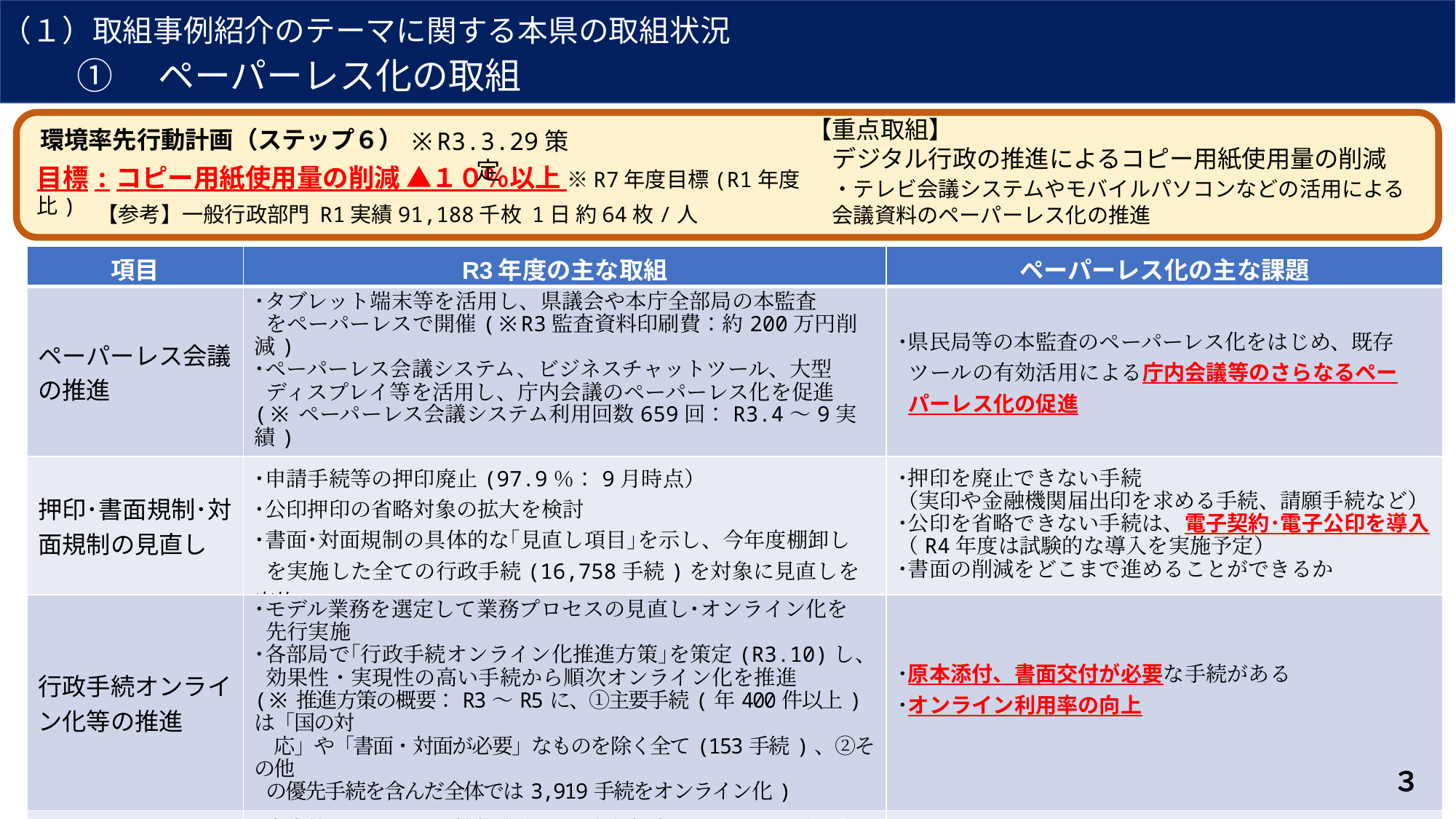

（１）取組事例紹介のテーマに関する本県の取組状況
①　ペーパーレス化の取組
【重点取組】
　デジタル行政の推進によるコピー用紙使用量の削減
　・テレビ会議システムやモバイルパソコンなどの活用による
    会議資料のペーパーレス化の推進

環境率先行動計画（ステップ６）
※R3.3.29策定
目標:コピー用紙使用量の削減 ▲１０％以上 ※R7年度目標(R1年度比)
【参考】一般行政部門 R1実績91,188千枚 1日 約64枚/人
| 項目 | R3年度の主な取組 | ペーパーレス化の主な課題 |
| --- | --- | --- |
| ペーパーレス会議の推進 | ･タブレット端末等を活用し、県議会や本庁全部局の本監査 をペーパーレスで開催(※R3監査資料印刷費：約200万円削減) ･ペーパーレス会議システム、ビジネスチャットツール、大型 ディスプレイ等を活用し、庁内会議のペーパーレス化を促進 (※ペーパーレス会議システム利用回数659回：R3.4～9実績) | ･県民局等の本監査のペーパーレス化をはじめ、既存 ツールの有効活用による庁内会議等のさらなるペー パーレス化の促進 |
| 押印･書面規制･対面規制の見直し | ･申請手続等の押印廃止(97.9％：9月時点） ･公印押印の省略対象の拡大を検討 ･書面･対面規制の具体的な｢見直し項目｣を示し、今年度棚卸し を実施した全ての行政手続(16,758手続)を対象に見直しを実施 | ･押印を廃止できない手続 （実印や金融機関届出印を求める手続、請願手続など） ･公印を省略できない手続は、電子契約･電子公印を導入（R4年度は試験的な導入を実施予定） ･書面の削減をどこまで進めることができるか |
| 行政手続オンライン化等の推進 | ･モデル業務を選定して業務プロセスの見直し･オンライン化を 先行実施 ･各部局で｢行政手続オンライン化推進方策｣を策定(R3.10)し、 効果性・実現性の高い手続から順次オンライン化を推進 (※推進方策の概要：R3～R5に、①主要手続(年400件以上)は「国の対 　応」や「書面・対面が必要」なものを除く全て(153手続)、②その他 の優先手続を含んだ全体では3,919手続をオンライン化) | ･原本添付、書面交付が必要な手続がある ･オンライン利用率の向上 |
| 電子決裁の推進 | ･文書管理システムの機能向上や、財務会計システムへの電子決 裁機能の搭載等、電子決裁の推進に資するシステム改修を実施 (※電子決裁率27.8%：R3.4～9実績) | ･新たな機能の有効活用による、電子決裁の徹底 |
３